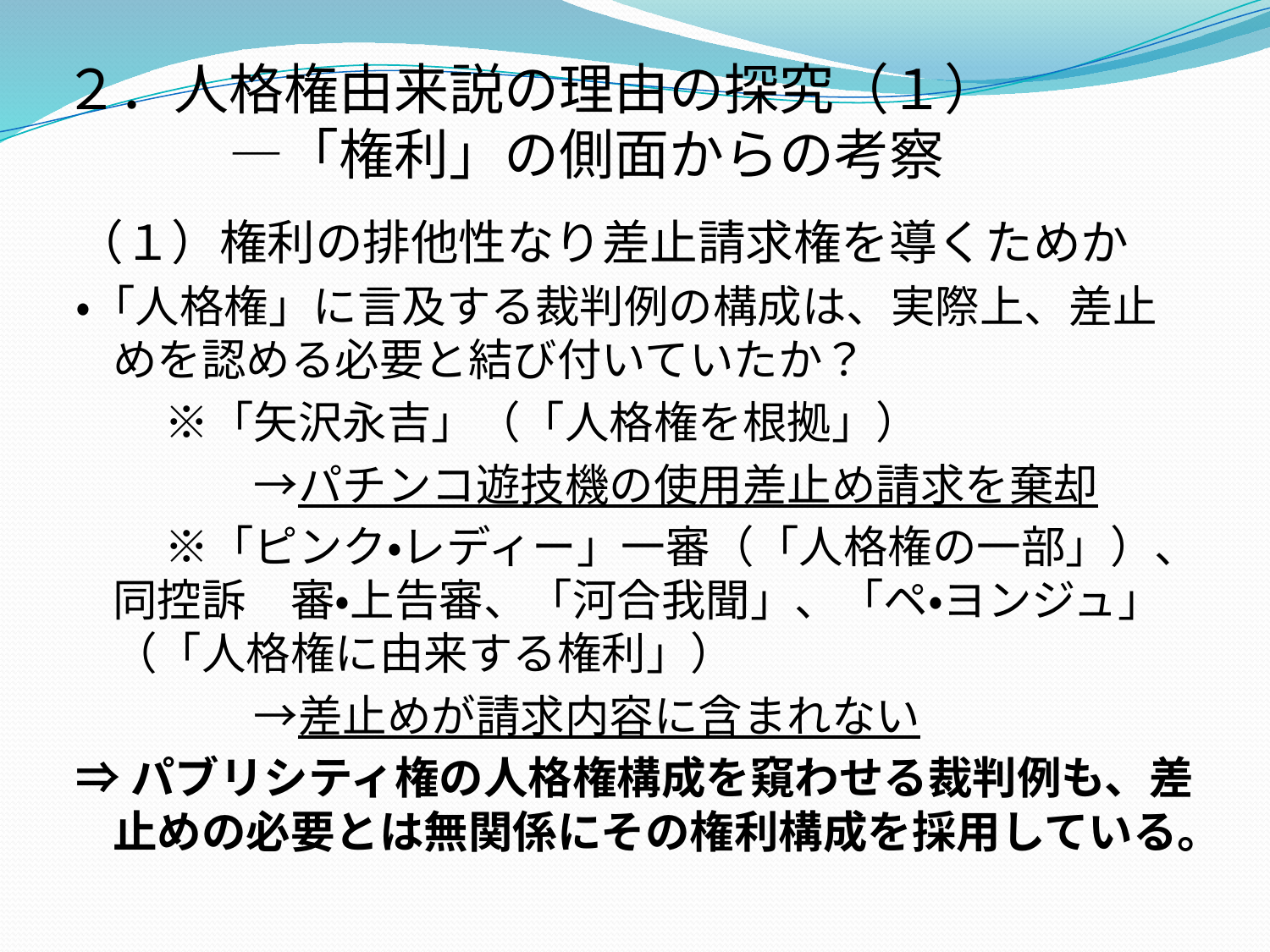

# ２．人格権由来説の理由の探究（１） 　　　―「権利」の側面からの考察
（１）権利の排他性なり差止請求権を導くためか
・「人格権」に言及する裁判例の構成は、実際上、差止めを認める必要と結び付いていたか？
　　※「矢沢永吉」（「人格権を根拠」）
　　　　→パチンコ遊技機の使用差止め請求を棄却
　　※「ピンク・レディー」一審（「人格権の一部」）、同控訴　審・上告審、「河合我聞」、「ペ・ヨンジュ」（「人格権に由来する権利」）
　　　　→差止めが請求内容に含まれない
⇒パブリシティ権の人格権構成を窺わせる裁判例も、差止めの必要とは無関係にその権利構成を採用している。